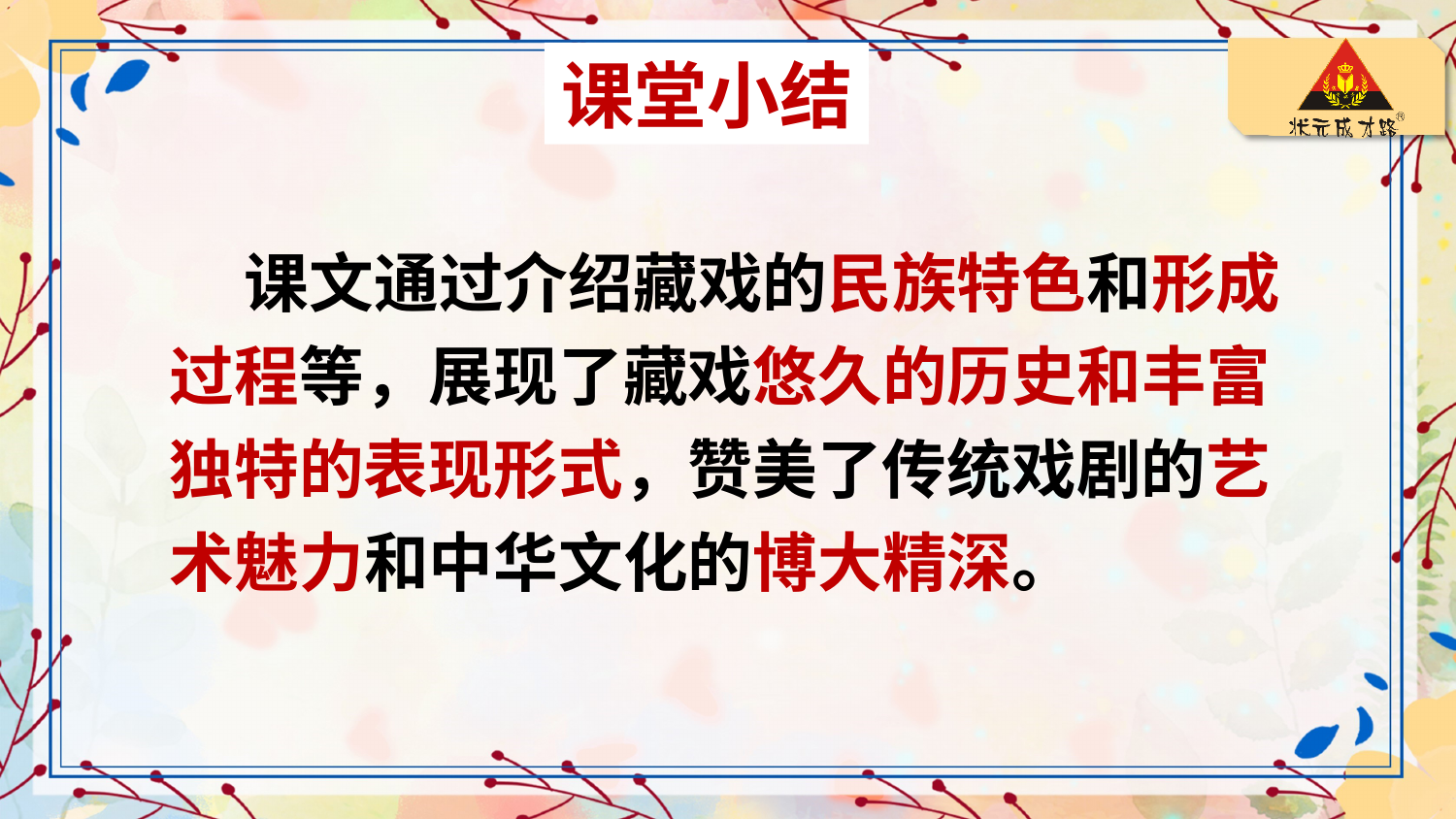

课堂小结
    课文通过介绍藏戏的民族特色和形成过程等，展现了藏戏悠久的历史和丰富独特的表现形式，赞美了传统戏剧的艺术魅力和中华文化的博大精深。